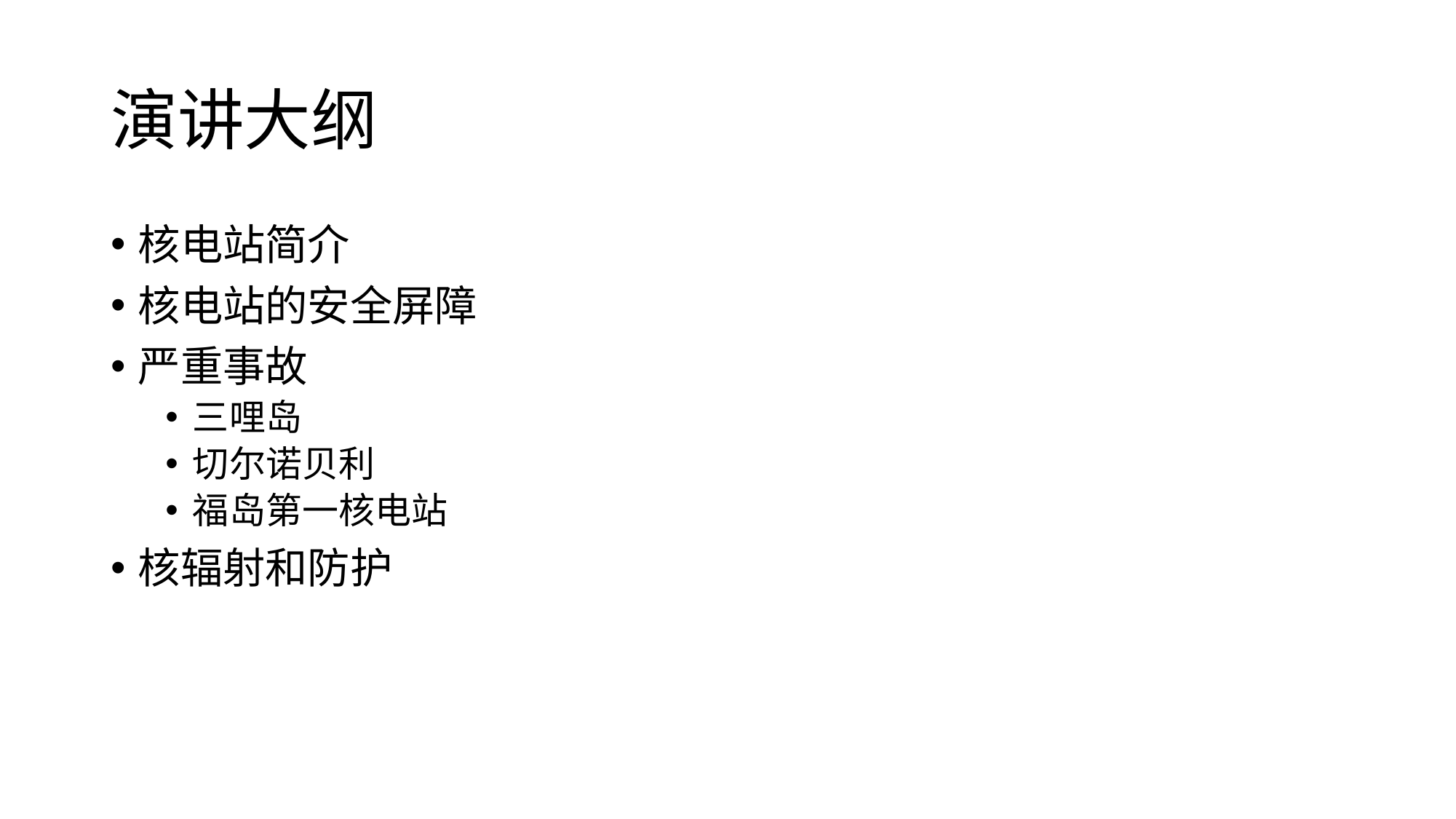

# 演讲大纲
核电站简介
核电站的安全屏障
严重事故
三哩岛
切尔诺贝利
福岛第一核电站
核辐射和防护